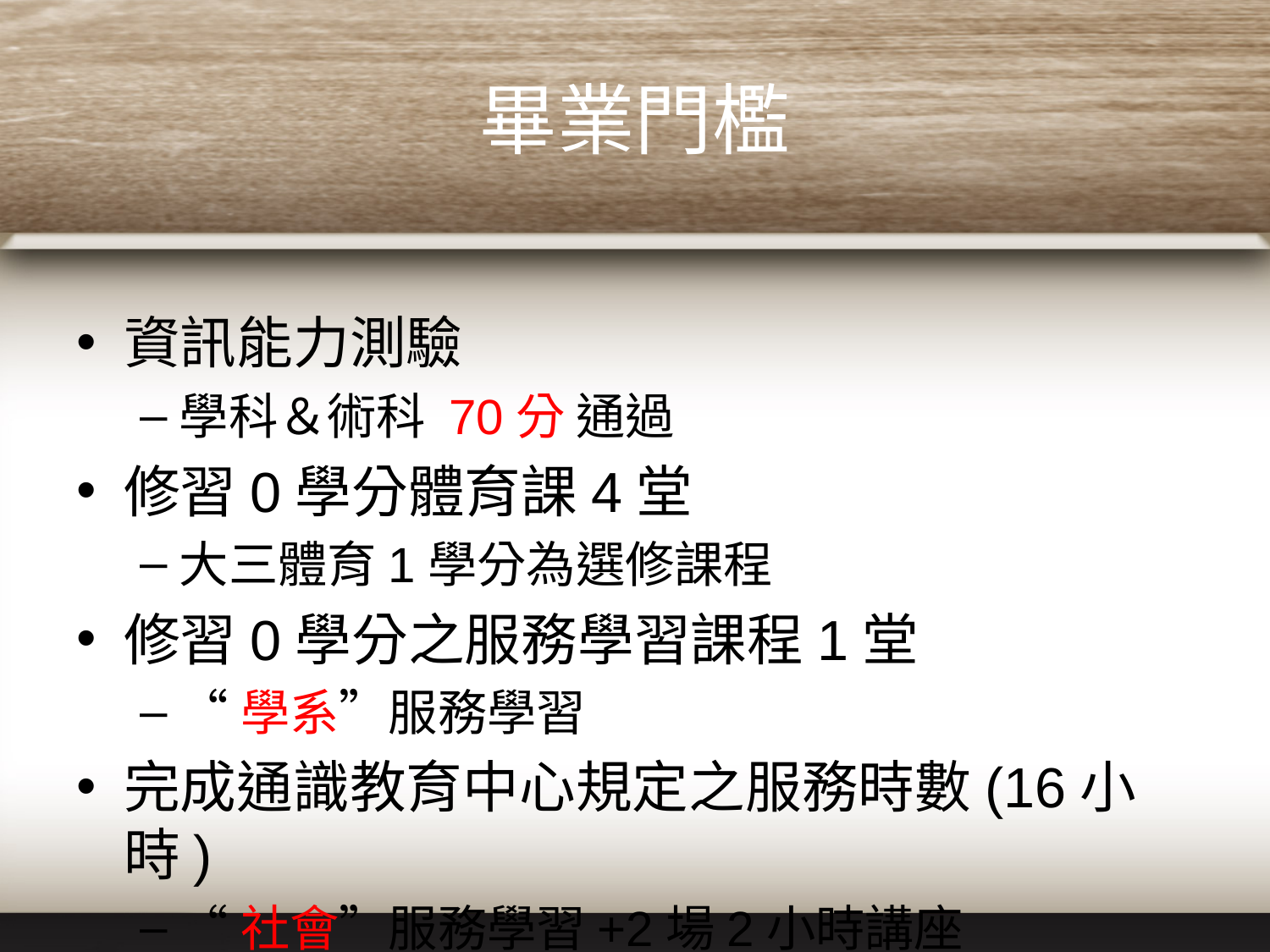

# 畢業門檻

資訊能力測驗
學科＆術科 70分 通過
修習0學分體育課4堂
大三體育1學分為選修課程
修習0學分之服務學習課程1堂
“學系”服務學習
完成通識教育中心規定之服務時數(16小時)
“社會”服務學習+2場2小時講座